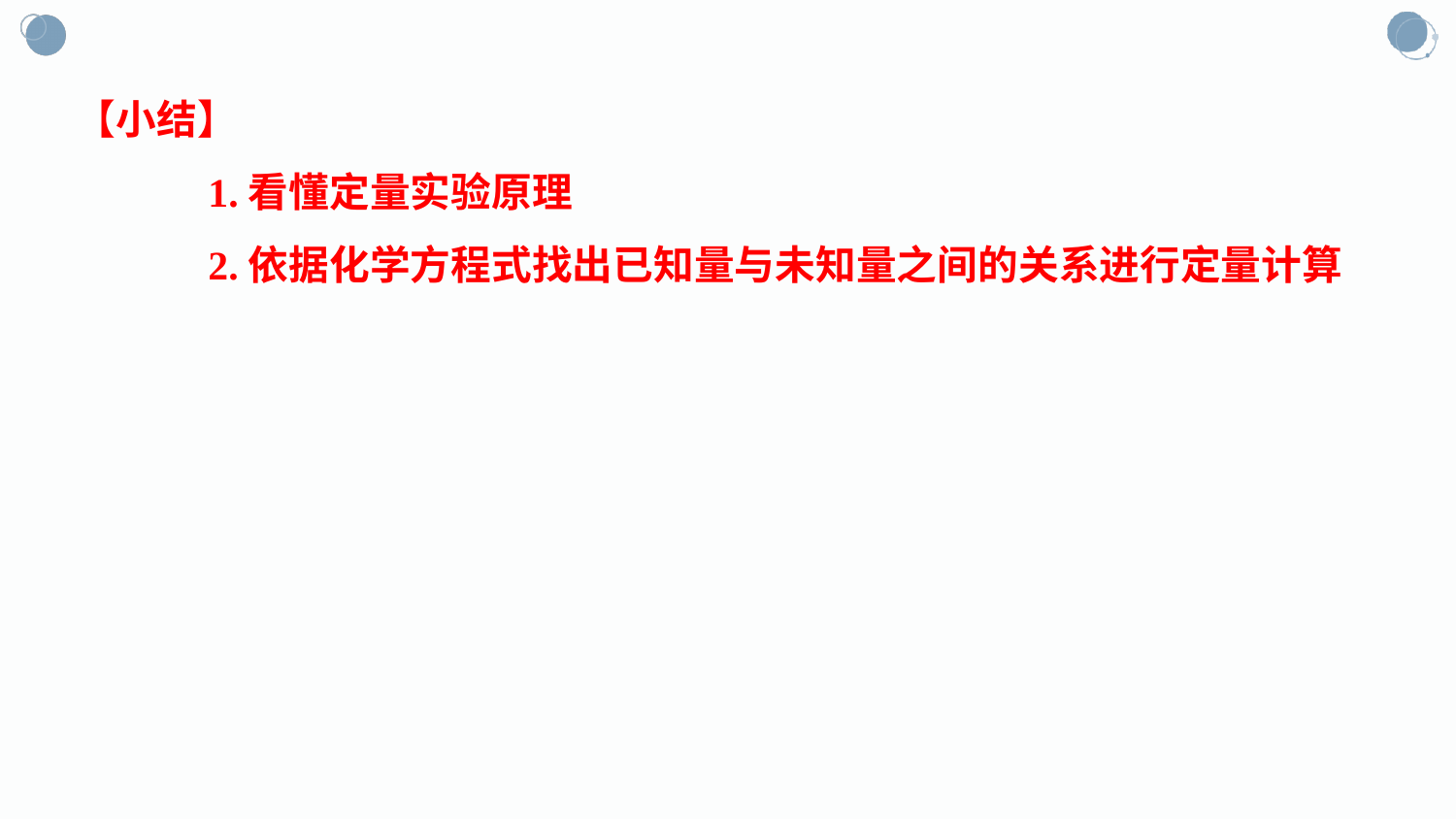

【小结】
             1.看懂定量实验原理
             2.依据化学方程式找出已知量与未知量之间的关系进行定量计算